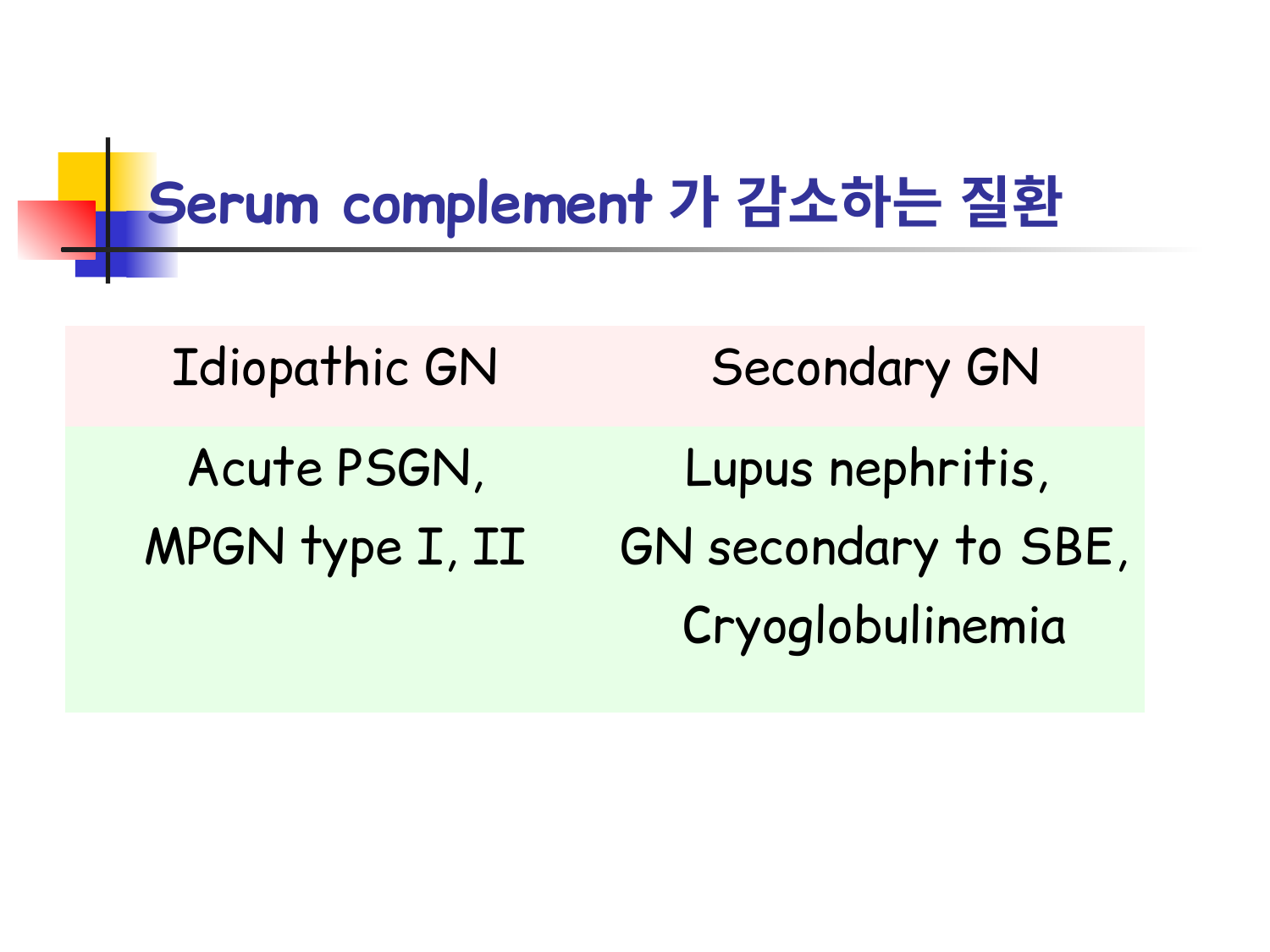

# Serum complement가 감소하는 질환
| Idiopathic GN | Secondary GN |
| --- | --- |
| Acute PSGN, MPGN type I, II | Lupus nephritis, GN secondary to SBE, Cryoglobulinemia |